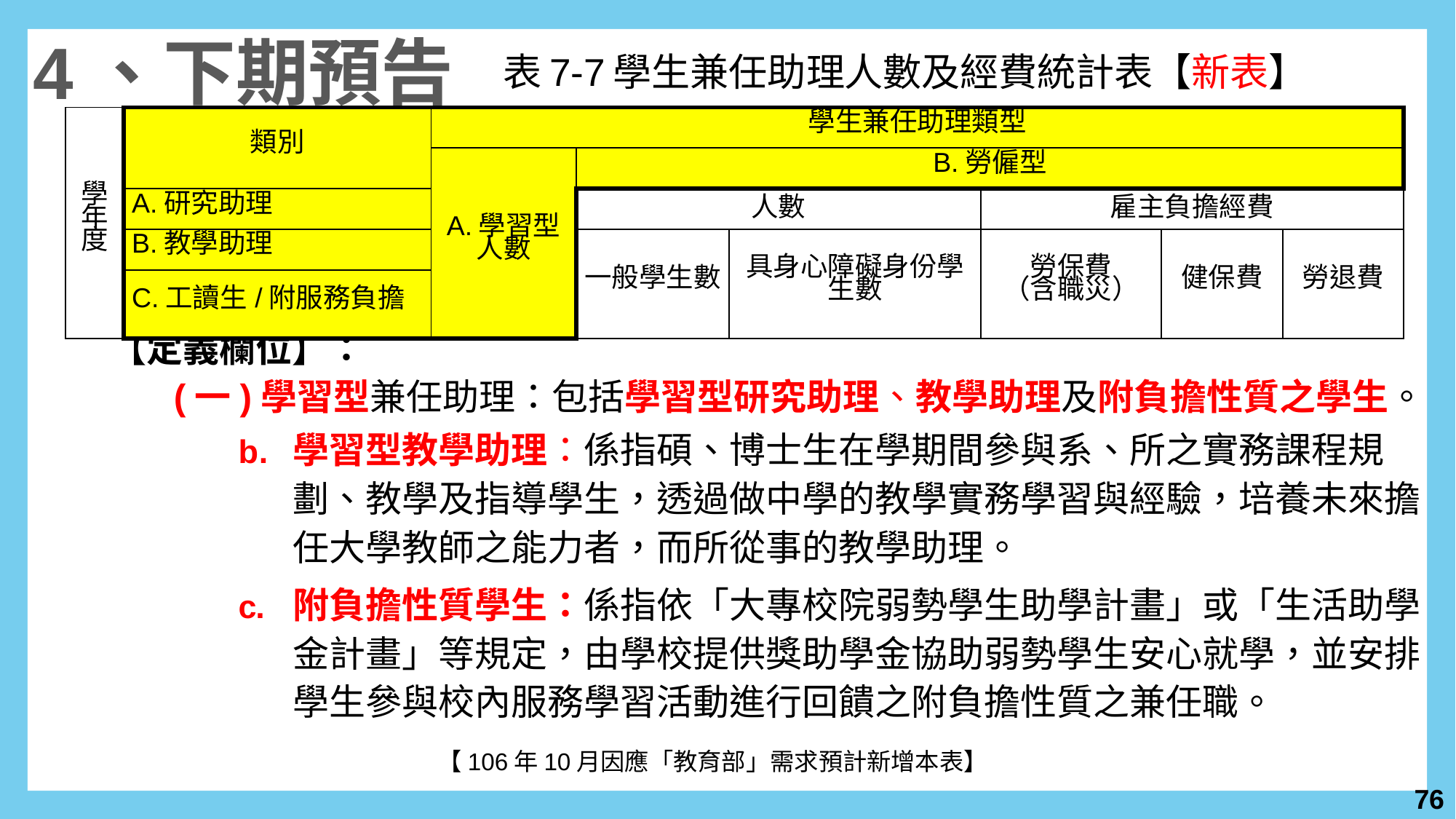

4、下期預告
表7-7學生兼任助理人數及經費統計表【新表】

| 學年度 | 類別 | 學生兼任助理類型 |  |  |  |  |  |
| --- | --- | --- | --- | --- | --- | --- | --- |
|  |  | A.學習型人數 | B.勞僱型 |  |  |  |  |
|  | A.研究助理 |  | 人數 |  | 雇主負擔經費 |  |  |
|  | B.教學助理 |  | 一般學生數 | 具身心障礙身份學生數 | 勞保費 （含職災） | 健保費 | 勞退費 |
|  | C.工讀生/附服務負擔 |  |  |  |  |  |  |
【定義欄位】：
(一)學習型兼任助理：包括學習型研究助理、教學助理及附負擔性質之學生。
學習型教學助理：係指碩、博士生在學期間參與系、所之實務課程規劃、教學及指導學生，透過做中學的教學實務學習與經驗，培養未來擔任大學教師之能力者，而所從事的教學助理。
附負擔性質學生：係指依「大專校院弱勢學生助學計畫」或「生活助學金計畫」等規定，由學校提供獎助學金協助弱勢學生安心就學，並安排學生參與校內服務學習活動進行回饋之附負擔性質之兼任職。
			【106年10月因應「教育部」需求預計新增本表】
76